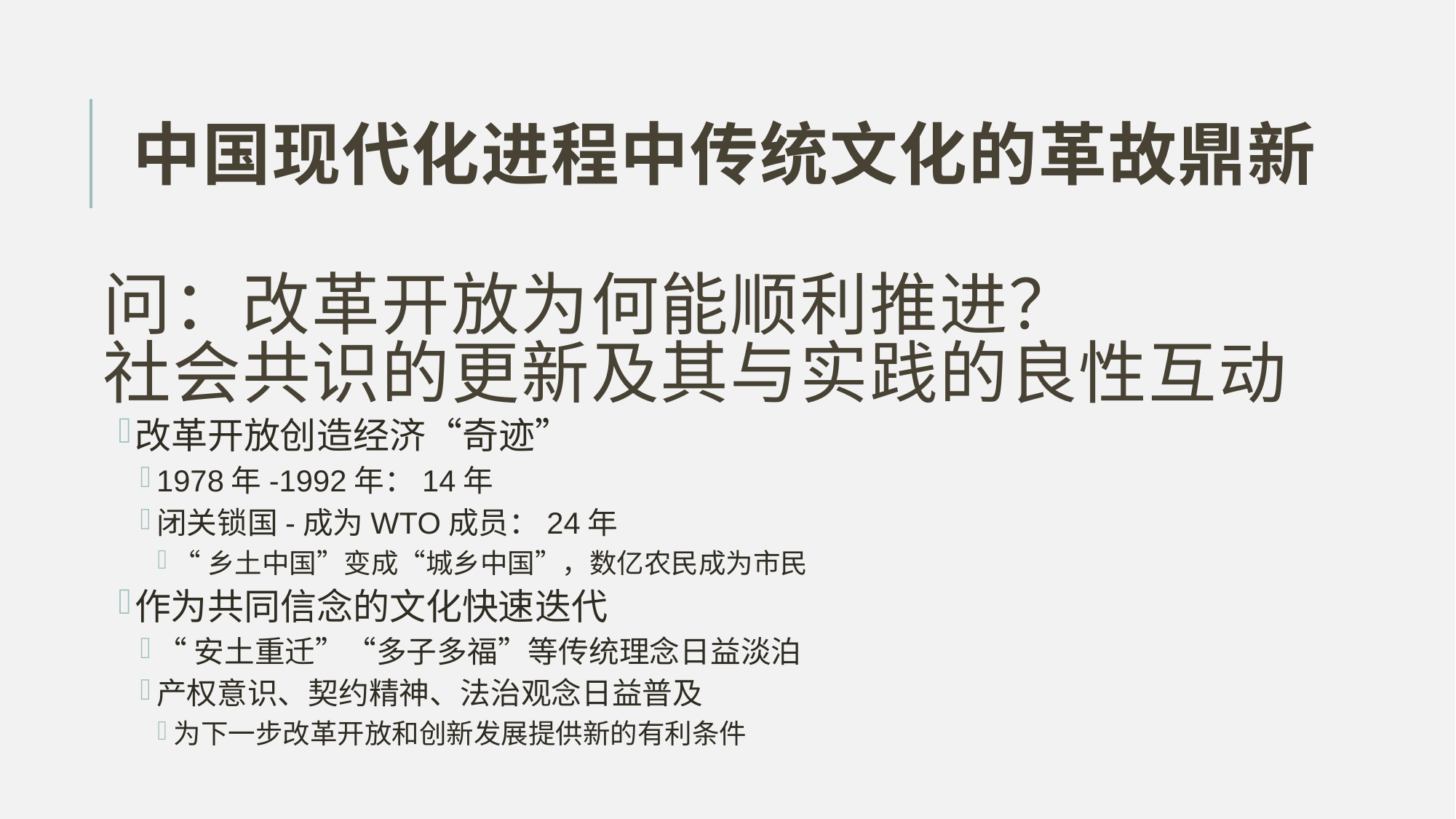

# 中国现代化进程中传统文化的革故鼎新
问：改革开放为何能顺利推进？
社会共识的更新及其与实践的良性互动
改革开放创造经济“奇迹”
1978年-1992年：14年
闭关锁国-成为WTO成员：24年
“乡土中国”变成“城乡中国”，数亿农民成为市民
作为共同信念的文化快速迭代
“安土重迁”“多子多福”等传统理念日益淡泊
产权意识、契约精神、法治观念日益普及
为下一步改革开放和创新发展提供新的有利条件